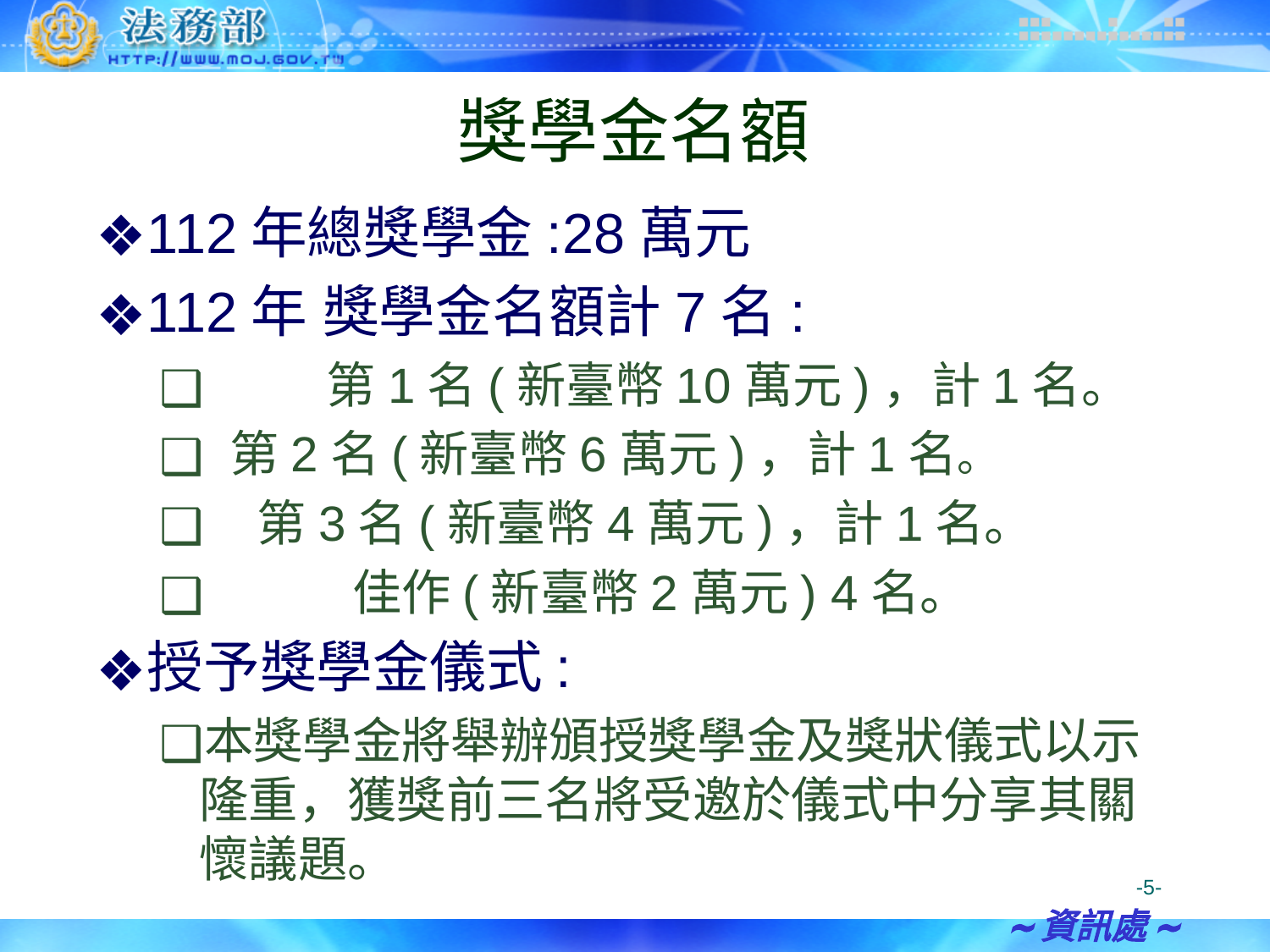

# 獎學金名額
112年總獎學金:28萬元
112年 獎學金名額計7名:
	第1名(新臺幣10萬元)，計1名。
 第2名(新臺幣6萬元)，計1名。
   第3名(新臺幣4萬元)，計1名。
	 佳作(新臺幣2萬元) 4名。
授予獎學金儀式:
本獎學金將舉辦頒授獎學金及獎狀儀式以示隆重，獲獎前三名將受邀於儀式中分享其關懷議題。

-5-